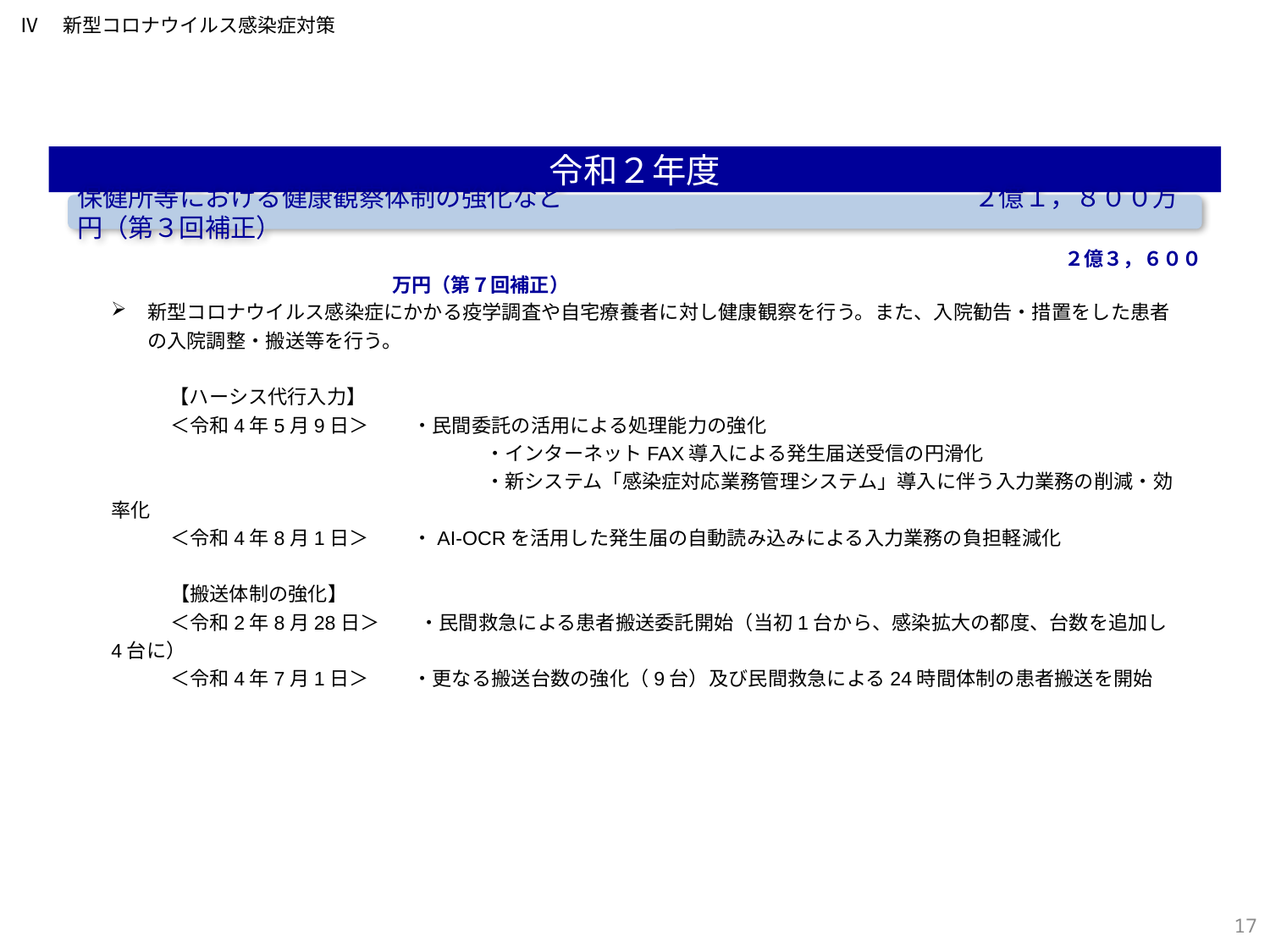

Ⅳ　新型コロナウイルス感染症対策
令和２年度
保健所等における健康観察体制の強化など　　　　　　　　　　　　　　　　２億１，８００万円（第３回補正）
　　　　　　　　　　　　　　　　　　　　　　　　２億３，６００万円（第７回補正）

新型コロナウイルス感染症にかかる疫学調査や自宅療養者に対し健康観察を行う。また、入院勧告・措置をした患者の入院調整・搬送等を行う。

　　　【ハーシス代行入力】
　　　＜令和4年5月9日＞　　 ・民間委託の活用による処理能力の強化
　　　　　　　　　　　　　　　　　　　・インターネットFAX導入による発生届送受信の円滑化
　　　　　　　　　　　　　　　　　　　・新システム「感染症対応業務管理システム」導入に伴う入力業務の削減・効率化
　　　＜令和4年8月1日＞　　 ・AI-OCRを活用した発生届の自動読み込みによる入力業務の負担軽減化

　　　【搬送体制の強化】
　　　＜令和2年8月28日＞　　・民間救急による患者搬送委託開始（当初1台から、感染拡大の都度、台数を追加し4台に）
　　　＜令和4年7月1日＞　　 ・更なる搬送台数の強化（9台）及び民間救急による24時間体制の患者搬送を開始

17